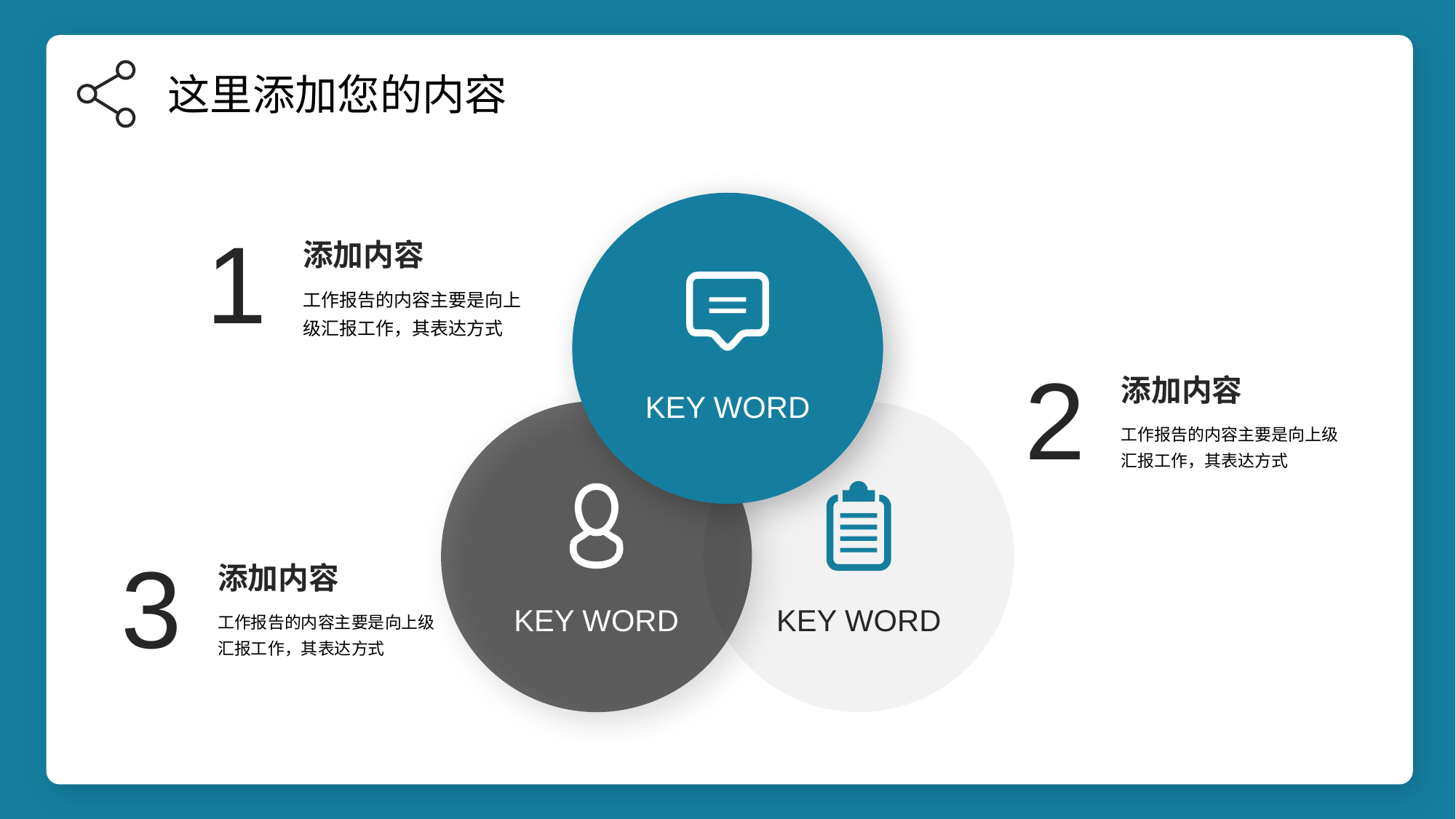

这里添加您的内容

KEY WORD
1
添加内容
工作报告的内容主要是向上级汇报工作，其表达方式
2
添加内容

工作报告的内容主要是向上级汇报工作，其表达方式

3
添加内容
KEY WORD
KEY WORD
工作报告的内容主要是向上级汇报工作，其表达方式